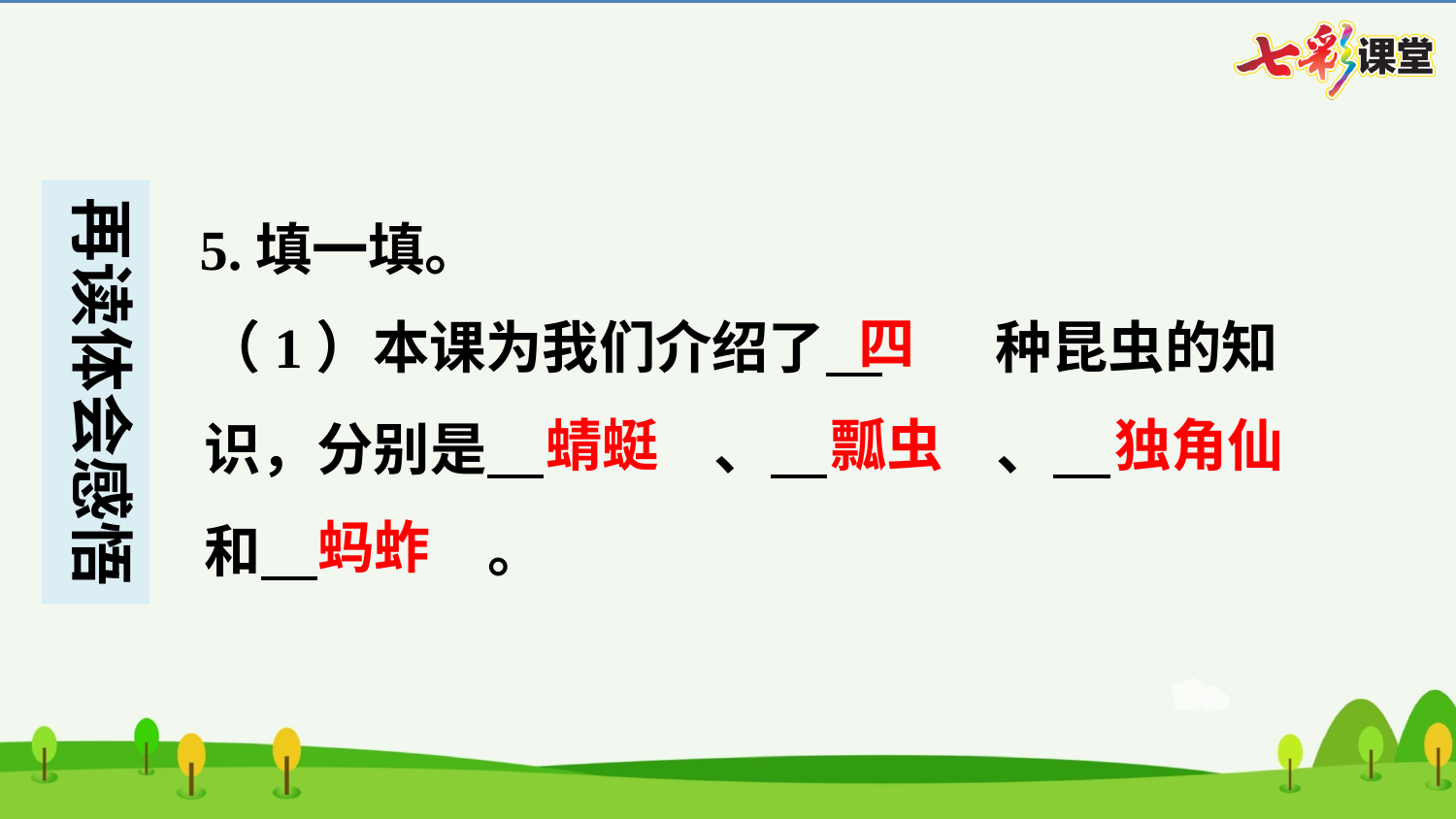

5.填一填。
四
（1）本课为我们介绍了 　四　种昆虫的知识，分别是 　蜻蜓　、 　瓢虫　、 　独角仙　和 　蚂蚱　。
蜻蜓
瓢虫
独角仙
蚂蚱